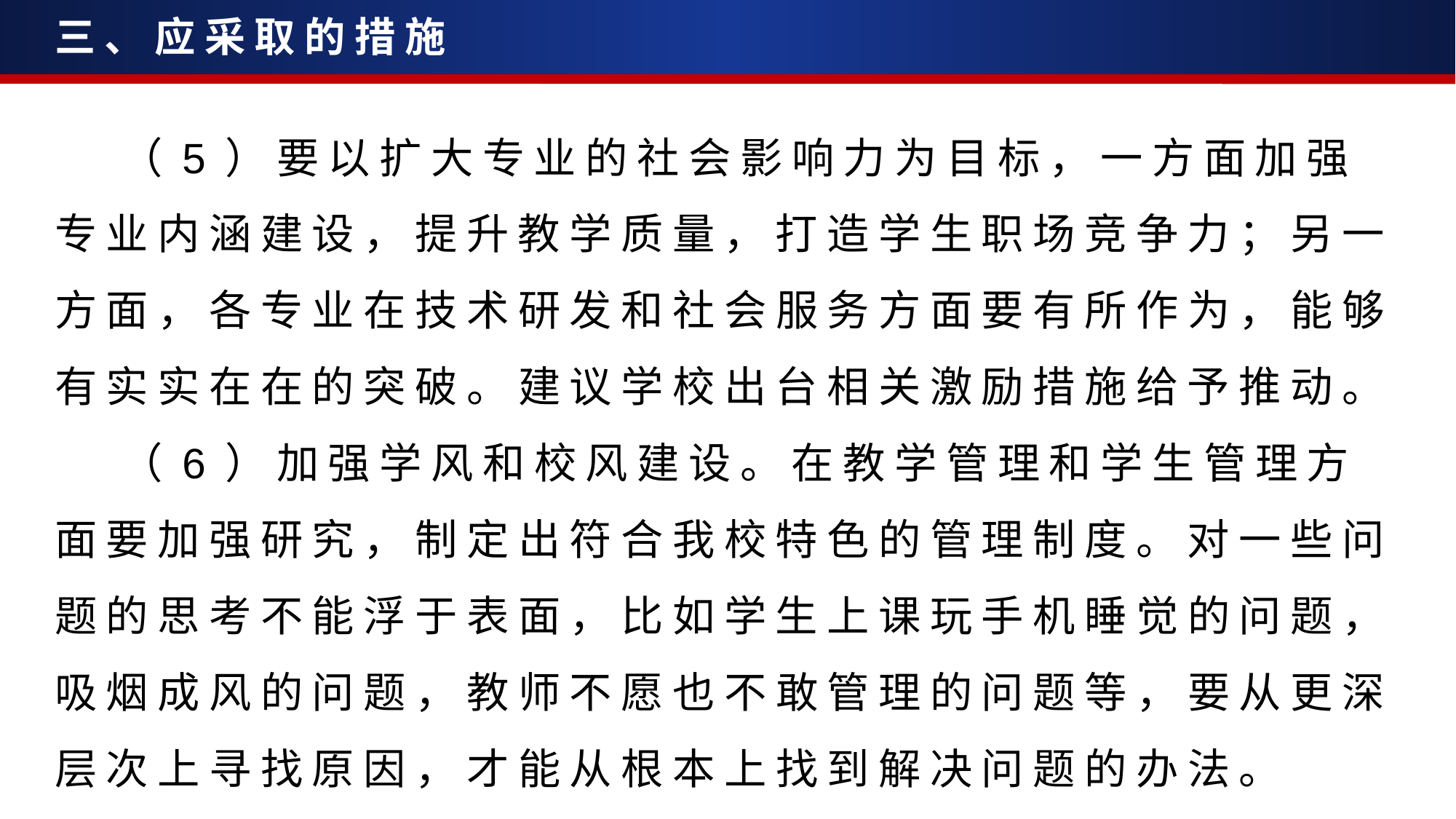

# 三、应采取的措施
   （5）要以扩大专业的社会影响力为目标，一方面加强专业内涵建设，提升教学质量，打造学生职场竞争力；另一方面，各专业在技术研发和社会服务方面要有所作为，能够有实实在在的突破。建议学校出台相关激励措施给予推动。
   （6）加强学风和校风建设。在教学管理和学生管理方面要加强研究，制定出符合我校特色的管理制度。对一些问题的思考不能浮于表面，比如学生上课玩手机睡觉的问题，吸烟成风的问题，教师不愿也不敢管理的问题等，要从更深层次上寻找原因，才能从根本上找到解决问题的办法。